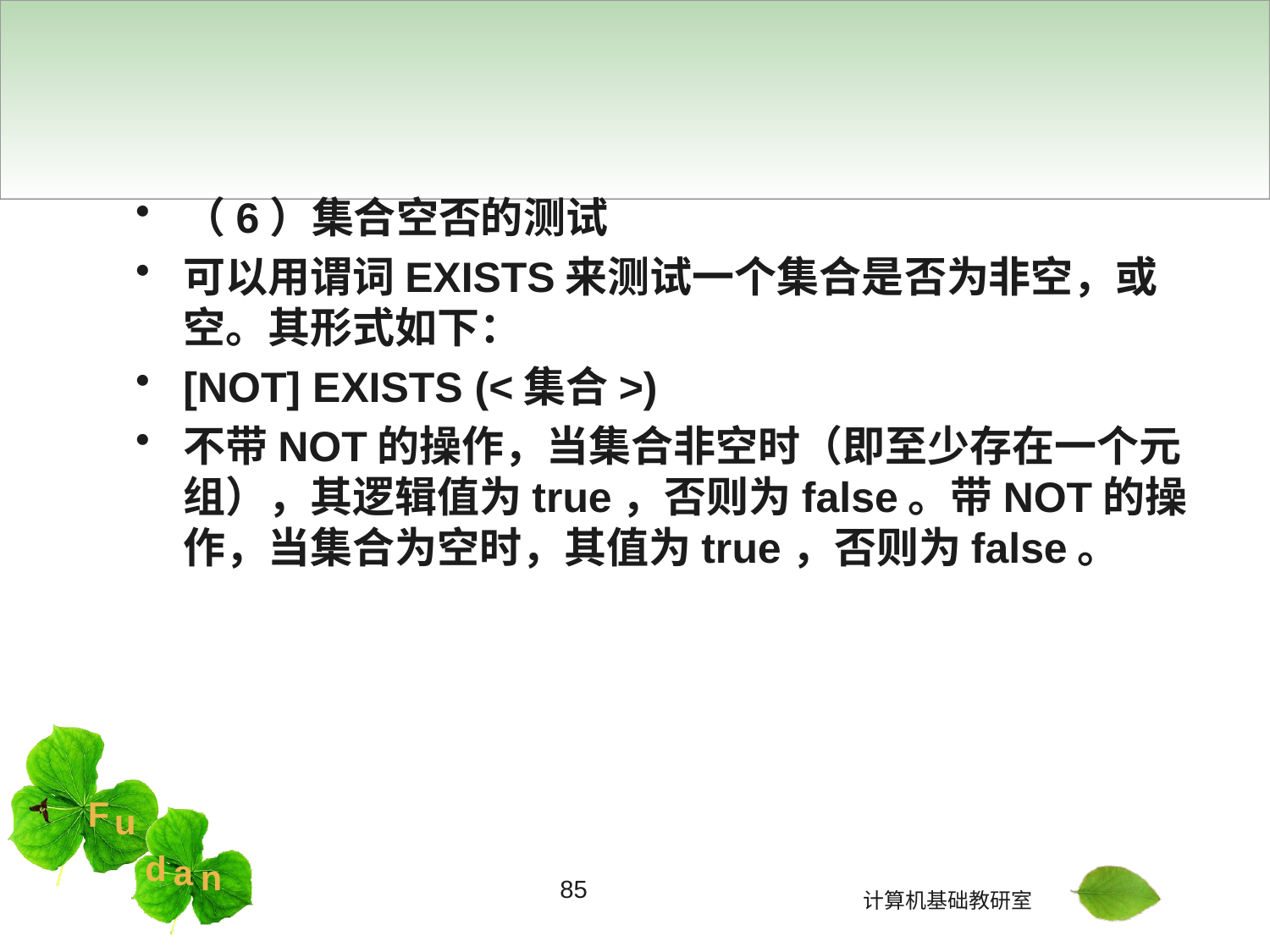

#
（6）集合空否的测试
可以用谓词EXISTS来测试一个集合是否为非空，或空。其形式如下：
[NOT] EXISTS (<集合>)
不带NOT的操作，当集合非空时（即至少存在一个元组），其逻辑值为true，否则为false。带NOT的操作，当集合为空时，其值为true，否则为false。

85